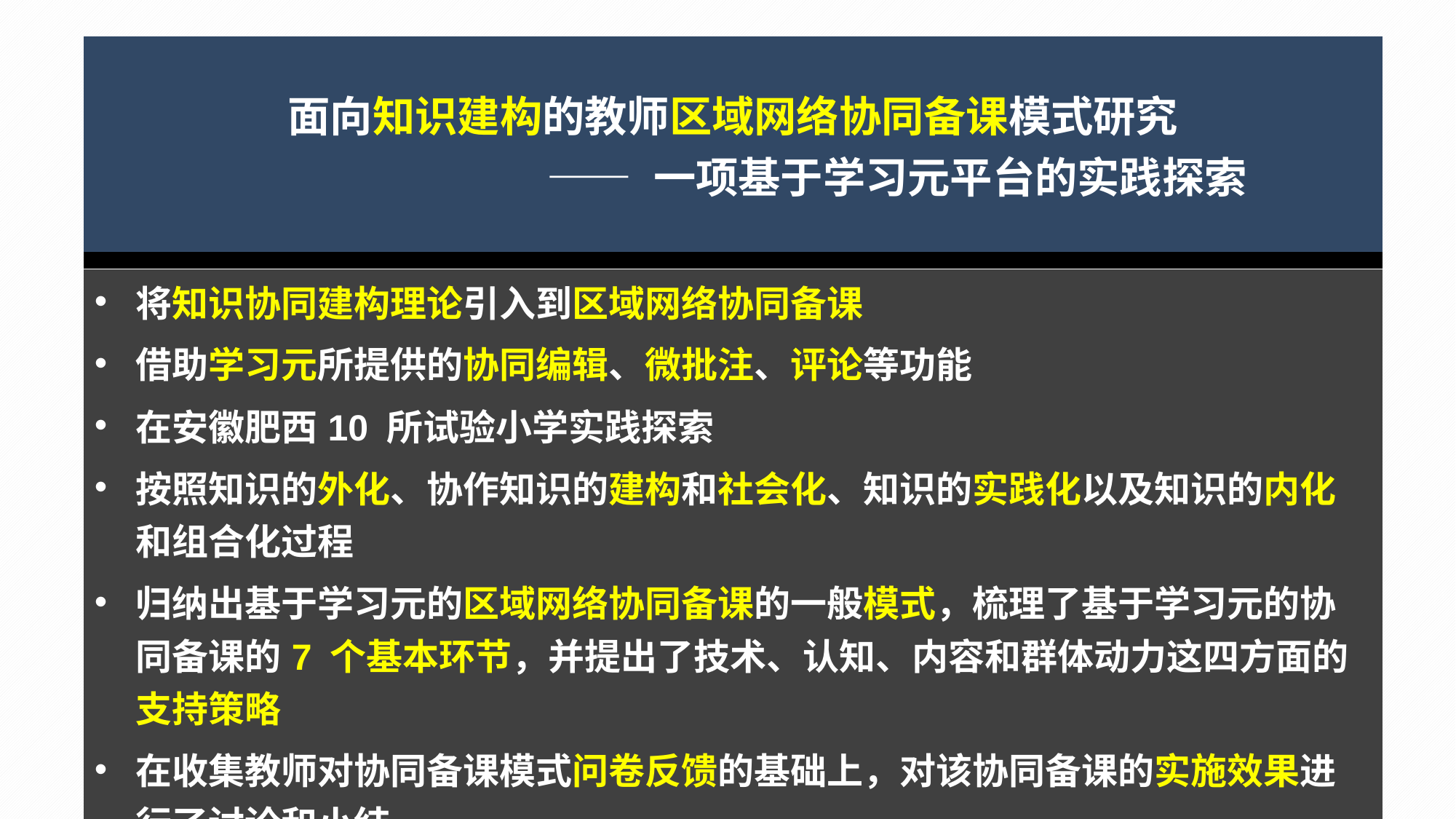

| 面向知识建构的教师区域网络协同备课模式研究 —— 一项基于学习元平台的实践探索 |
| --- |
|  |
| 将知识协同建构理论引入到区域网络协同备课 借助学习元所提供的协同编辑、微批注、评论等功能 在安徽肥西10 所试验小学实践探索 按照知识的外化、协作知识的建构和社会化、知识的实践化以及知识的内化和组合化过程 归纳出基于学习元的区域网络协同备课的一般模式，梳理了基于学习元的协同备课的7 个基本环节，并提出了技术、认知、内容和群体动力这四方面的支持策略 在收集教师对协同备课模式问卷反馈的基础上，对该协同备课的实施效果进行了讨论和小结。 |